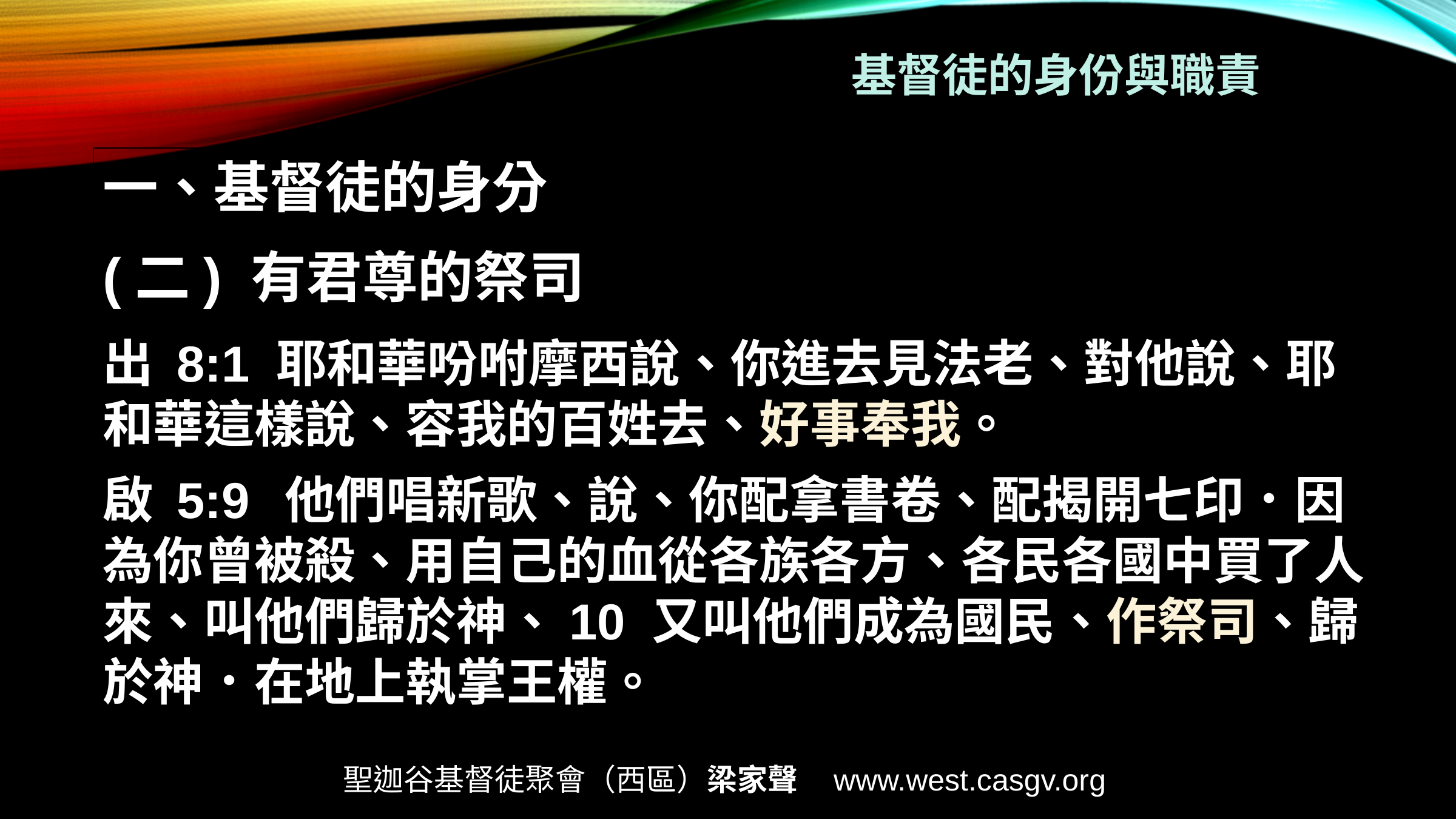

基督徒的身份與職責
一、基督徒的身分
(二) 有君尊的祭司
出 8:1 耶和華吩咐摩西說、你進去見法老、對他說、耶和華這樣說、容我的百姓去、好事奉我。
啟 5:9	他們唱新歌、說、你配拿書卷、配揭開七印．因為你曾被殺、用自己的血從各族各方、各民各國中買了人來、叫他們歸於神、10 又叫他們成為國民、作祭司、歸於神．在地上執掌王權。

聖迦谷基督徒聚會（西區）梁家聲   www.west.casgv.org